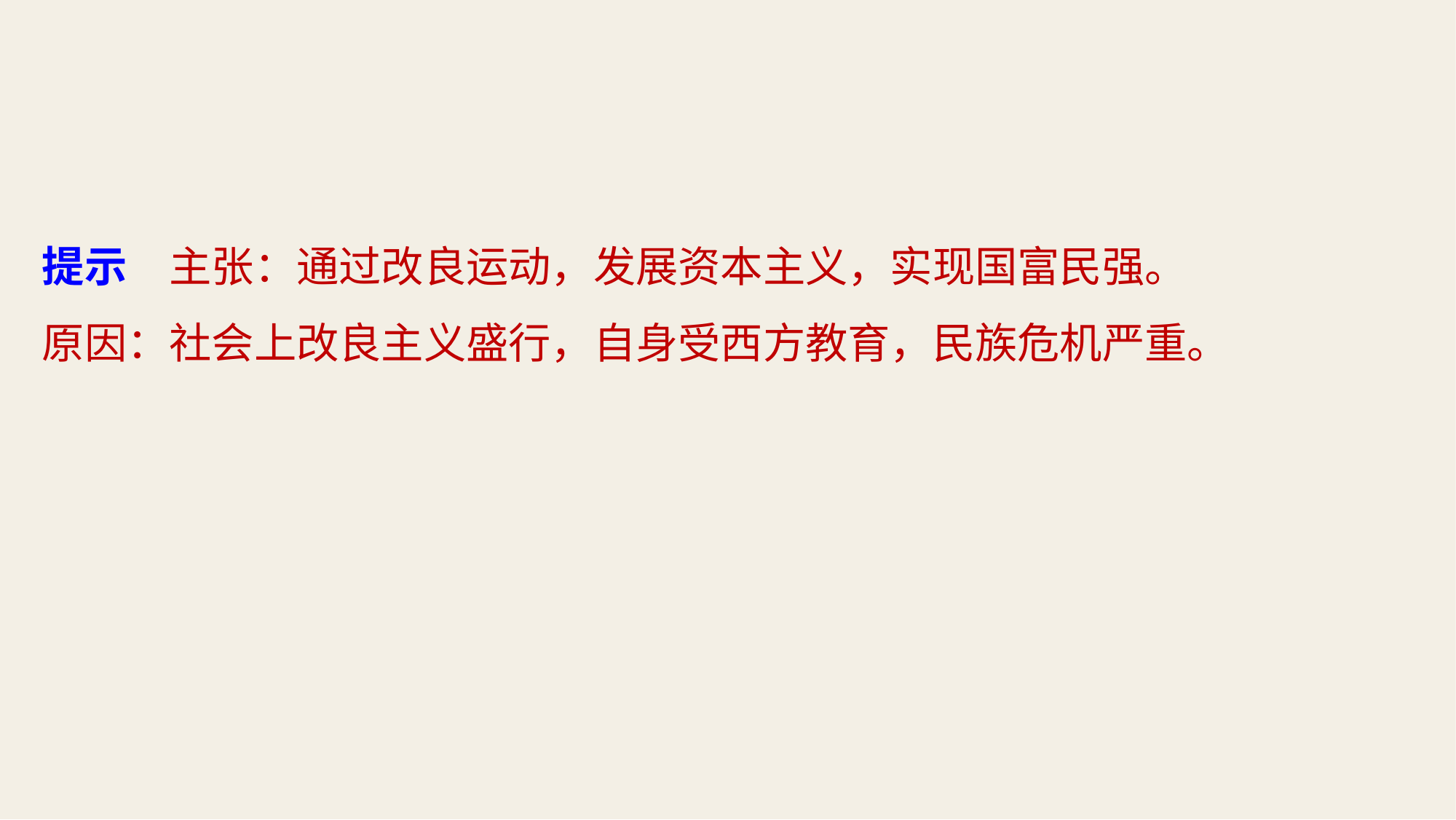

提示　主张：通过改良运动，发展资本主义，实现国富民强。
原因：社会上改良主义盛行，自身受西方教育，民族危机严重。